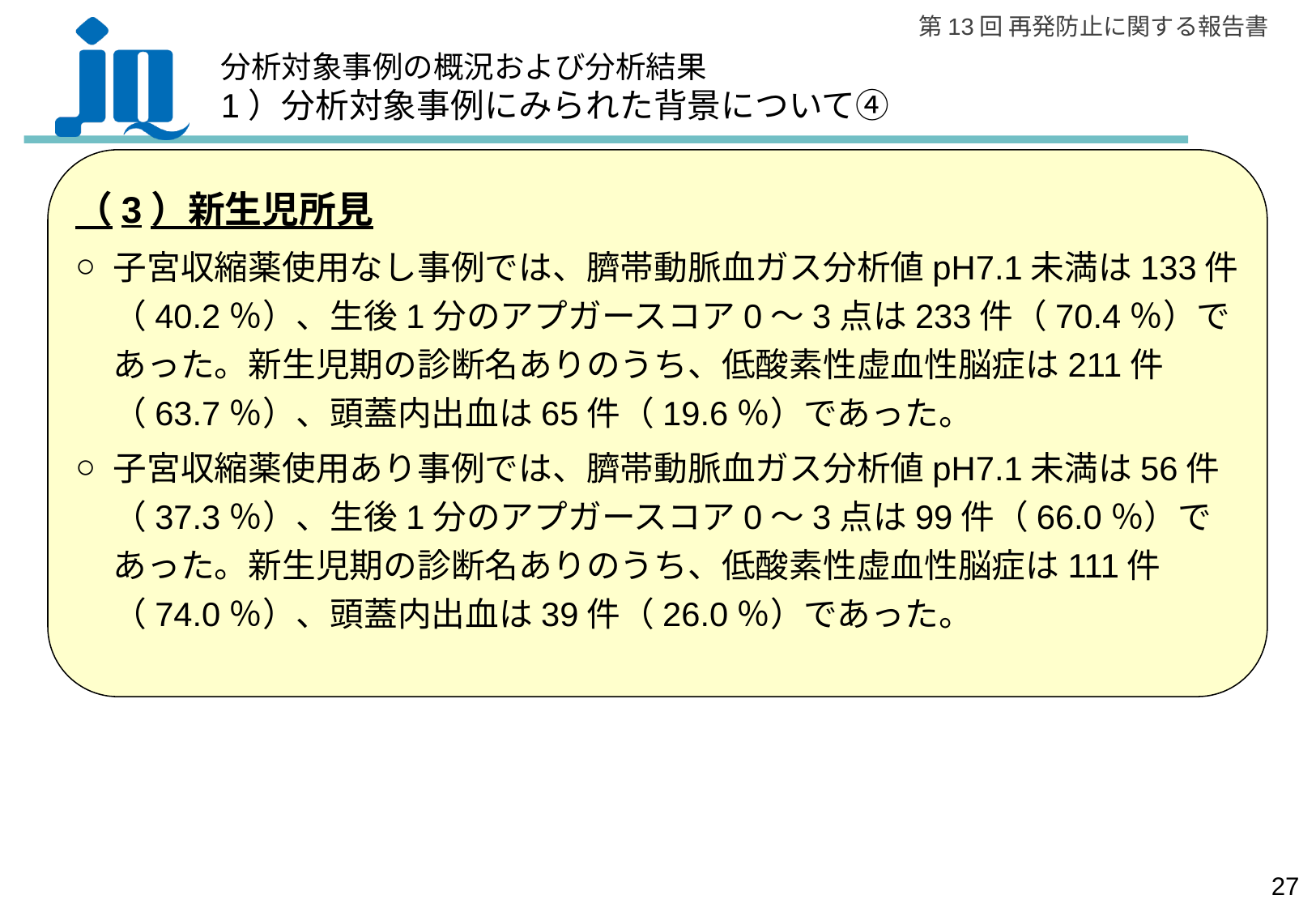

分析対象事例の概況および分析結果
1）分析対象事例にみられた背景について④
（3）新生児所見
子宮収縮薬使用なし事例では、臍帯動脈血ガス分析値pH7.1未満は133件（40.2％）、生後1分のアプガースコア0～3点は233件（70.4％）であった。新生児期の診断名ありのうち、低酸素性虚血性脳症は211件（63.7％）、頭蓋内出血は65件（19.6％）であった。
子宮収縮薬使用あり事例では、臍帯動脈血ガス分析値pH7.1未満は56件（37.3％）、生後1分のアプガースコア0～3点は99件（66.0％）であった。新生児期の診断名ありのうち、低酸素性虚血性脳症は111件（74.0％）、頭蓋内出血は39件（26.0％）であった。
27